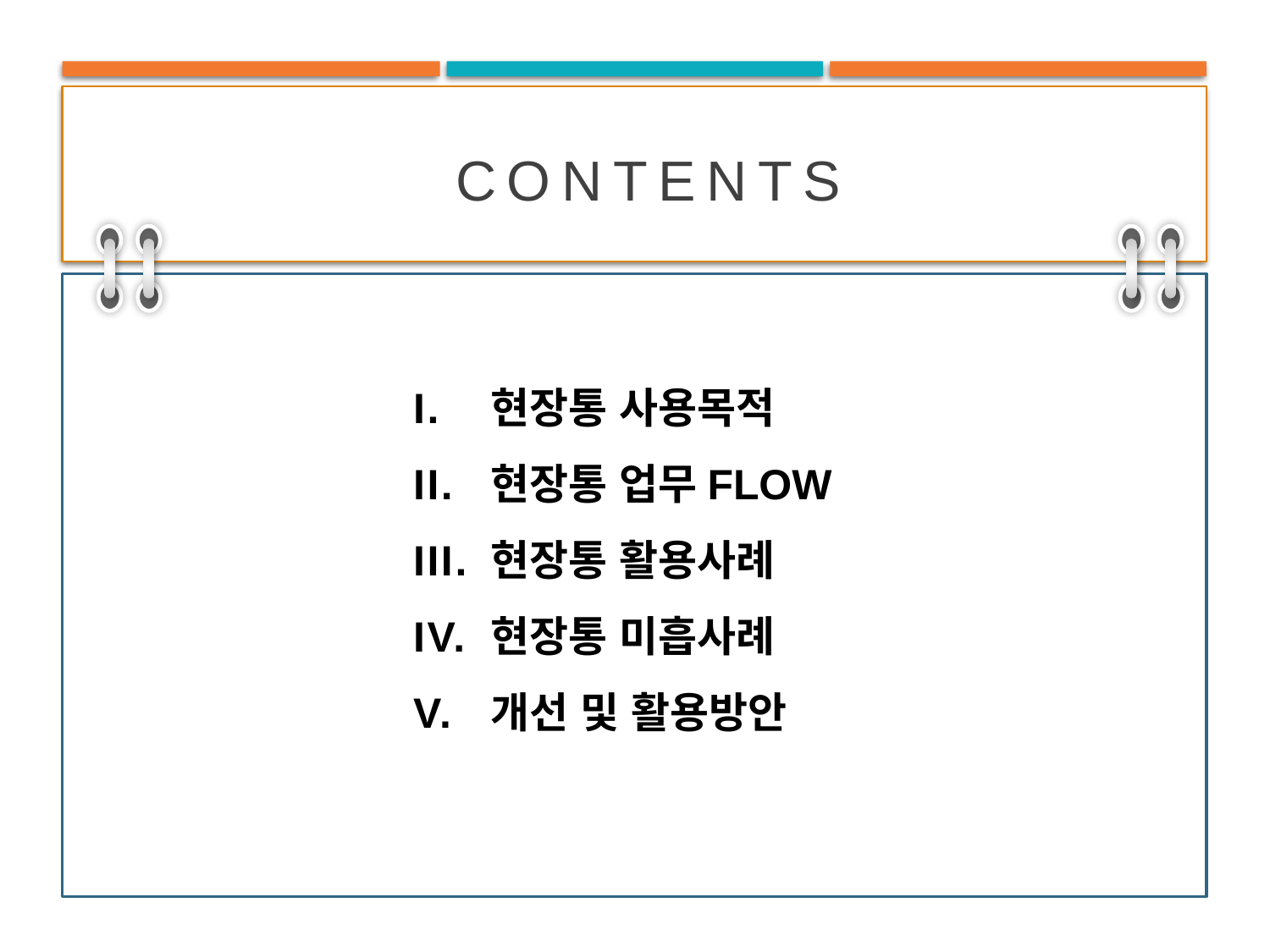

CONTENTS
 현장통 사용목적
 현장통 업무FLOW
 현장통 활용사례
 현장통 미흡사례
 개선 및 활용방안